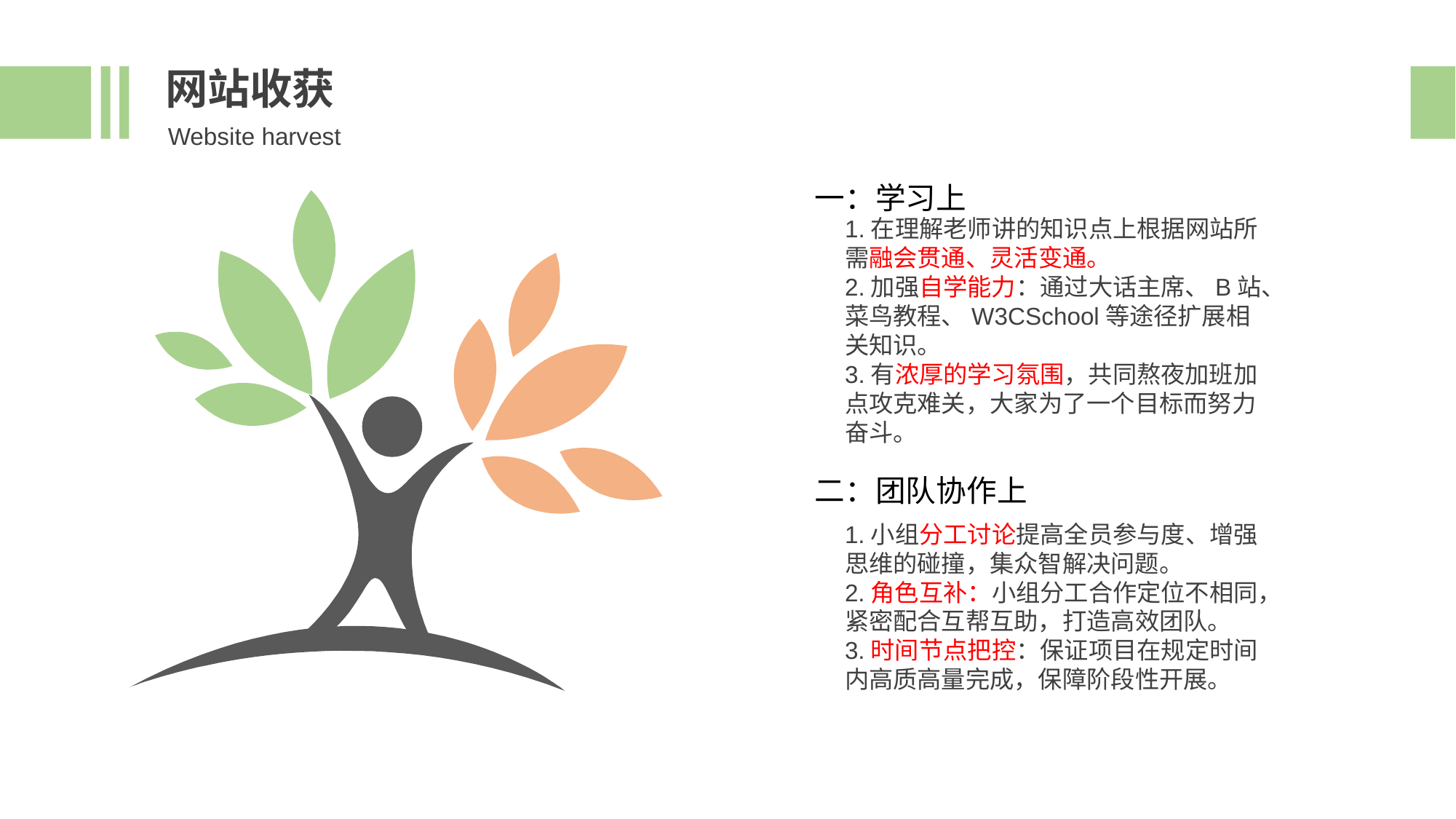

网站收获

Website harvest
一：学习上

1.在理解老师讲的知识点上根据网站所需融会贯通、灵活变通。
2.加强自学能力：通过大话主席、B站、菜鸟教程、W3CSchool等途径扩展相关知识。
3.有浓厚的学习氛围，共同熬夜加班加点攻克难关，大家为了一个目标而努力奋斗。

二：团队协作上

1.小组分工讨论提高全员参与度、增强思维的碰撞，集众智解决问题。
2.角色互补：小组分工合作定位不相同，紧密配合互帮互助，打造高效团队。
3.时间节点把控：保证项目在规定时间内高质高量完成，保障阶段性开展。